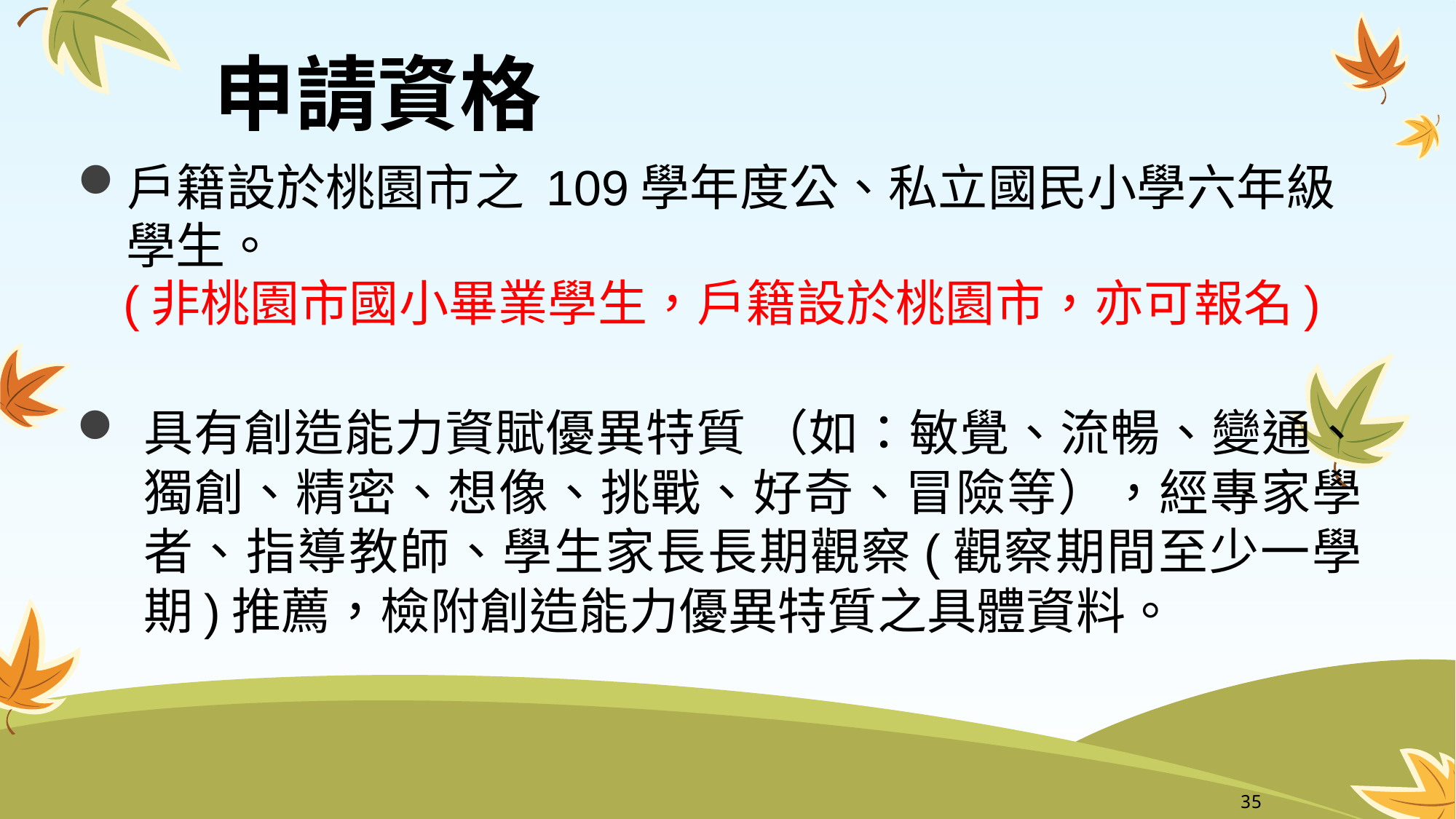

申請資格
戶籍設於桃園市之 109學年度公、私立國民小學六年級
   學生。
   (非桃園市國小畢業學生，戶籍設於桃園市，亦可報名)

具有創造能力資賦優異特質 （如：敏覺、流暢、變通、獨創、精密、想像、挑戰、好奇、冒險等），經專家學者、指導教師、學生家長長期觀察(觀察期間至少一學期)推薦，檢附創造能力優異特質之具體資料。

35